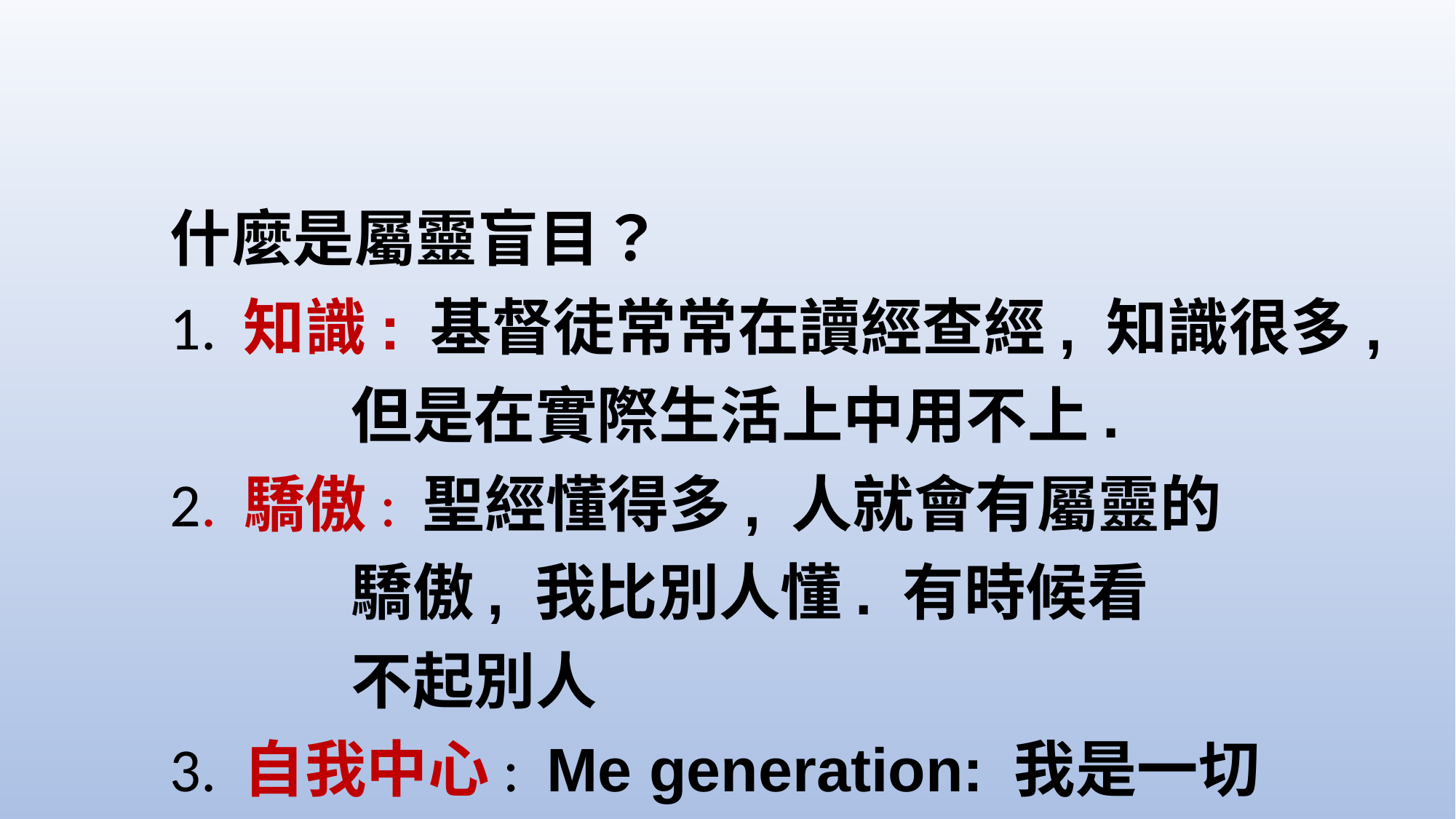

什麼是屬靈盲目？
1. 知識: 基督徒常常在讀經查經, 知識很多,
            但是在實際生活上中用不上.
2. 驕傲: 聖經懂得多, 人就會有屬靈的
            驕傲, 我比別人懂. 有時候看
            不起別人
3. 自我中心:  Me generation: 我是一切
            的中心. 看看蘋果的產品: iPhone,
            iPad…